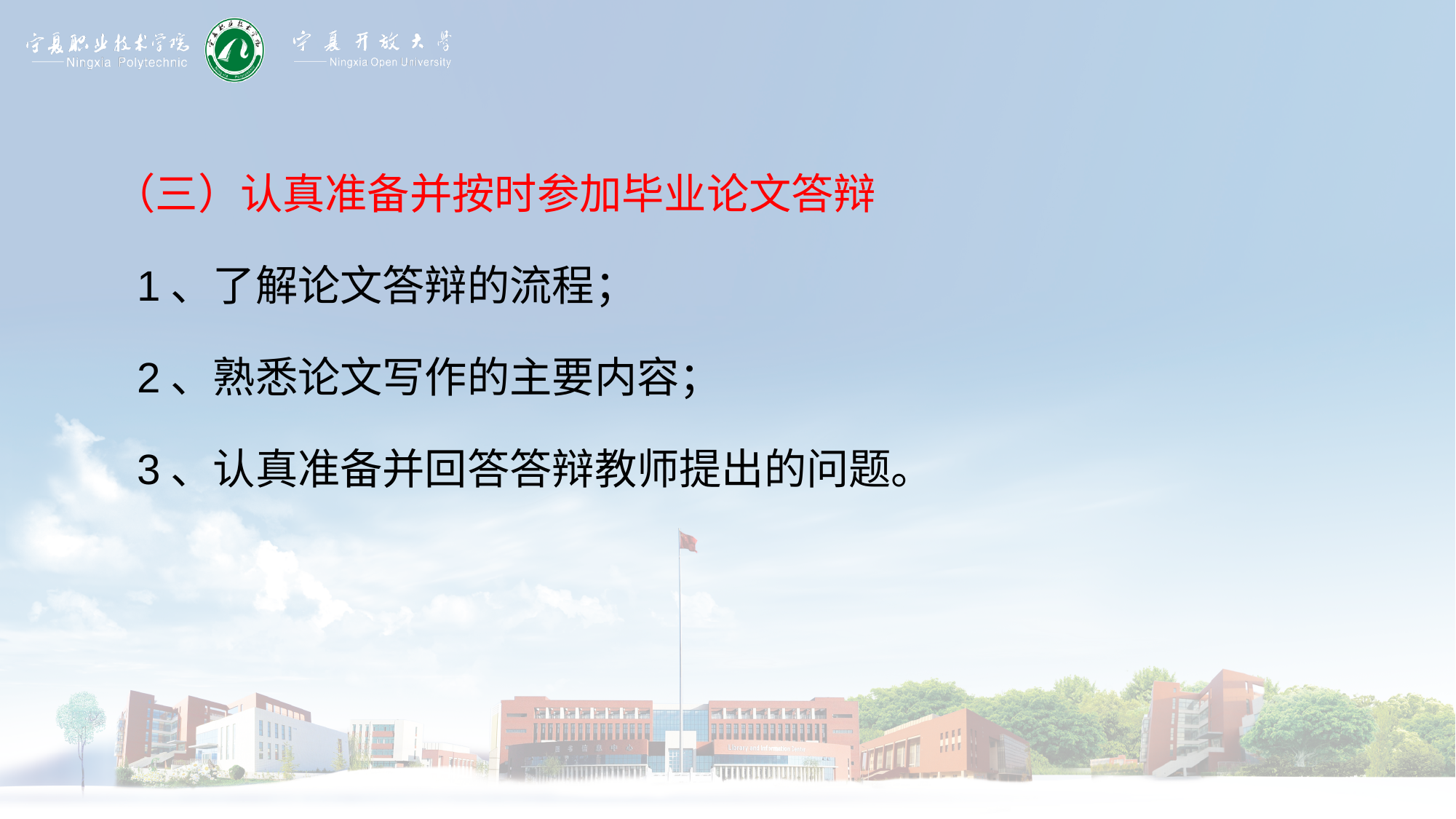

（三）认真准备并按时参加毕业论文答辩
  1、了解论文答辩的流程；
  2、熟悉论文写作的主要内容；
  3、认真准备并回答答辩教师提出的问题。